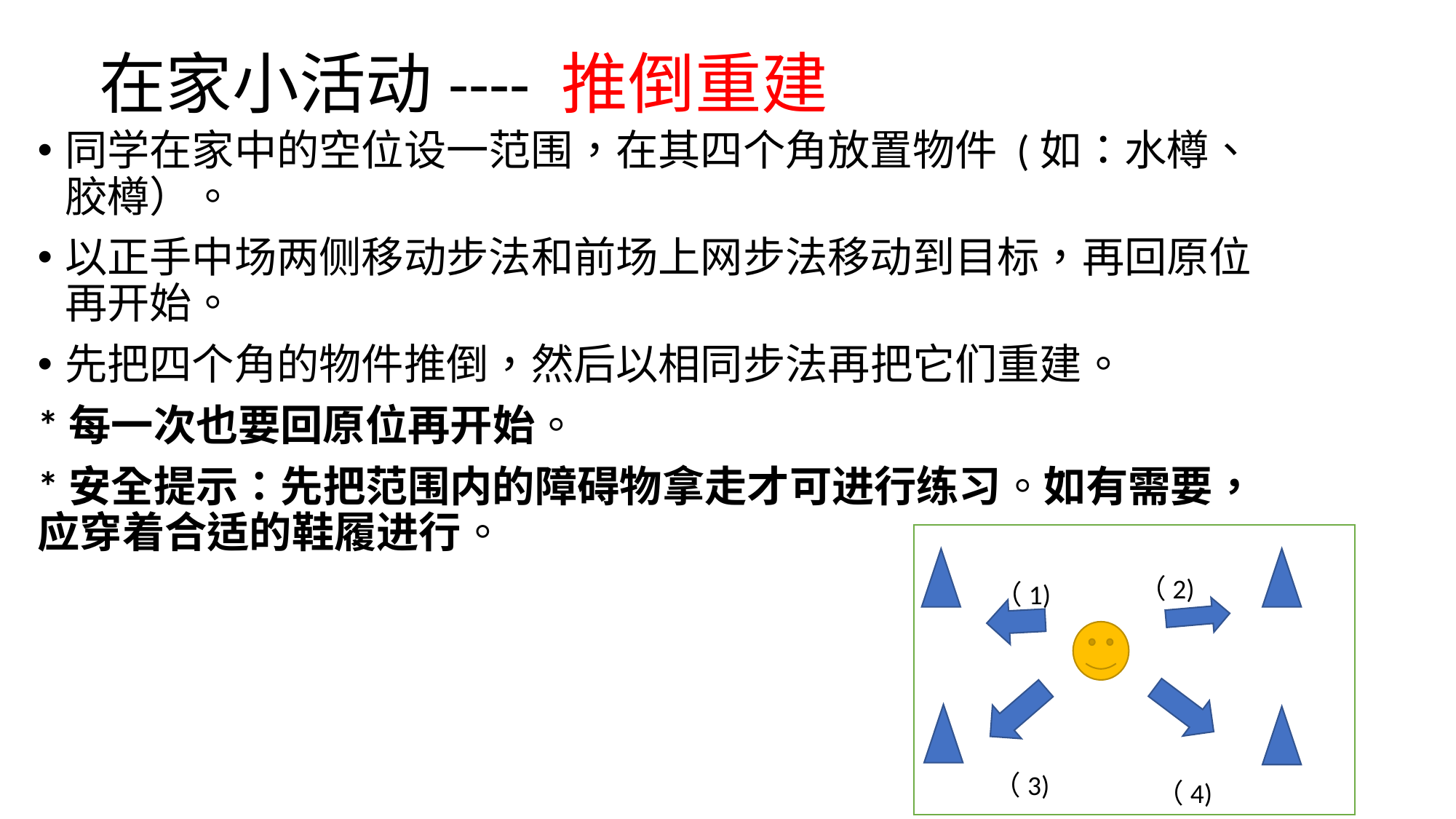

# 在家小活动---- 推倒重建
同学在家中的空位设一范围，在其四个角放置物件 (如：水樽、胶樽）。
以正手中场两侧移动步法和前场上网步法移动到目标，再回原位再开始。
先把四个角的物件推倒，然后以相同步法再把它们重建。
*每一次也要回原位再开始。
*安全提示：先把范围内的障碍物拿走才可进行练习。如有需要，应穿着合适的鞋履进行。

（2)
（1)

（3)
（4)